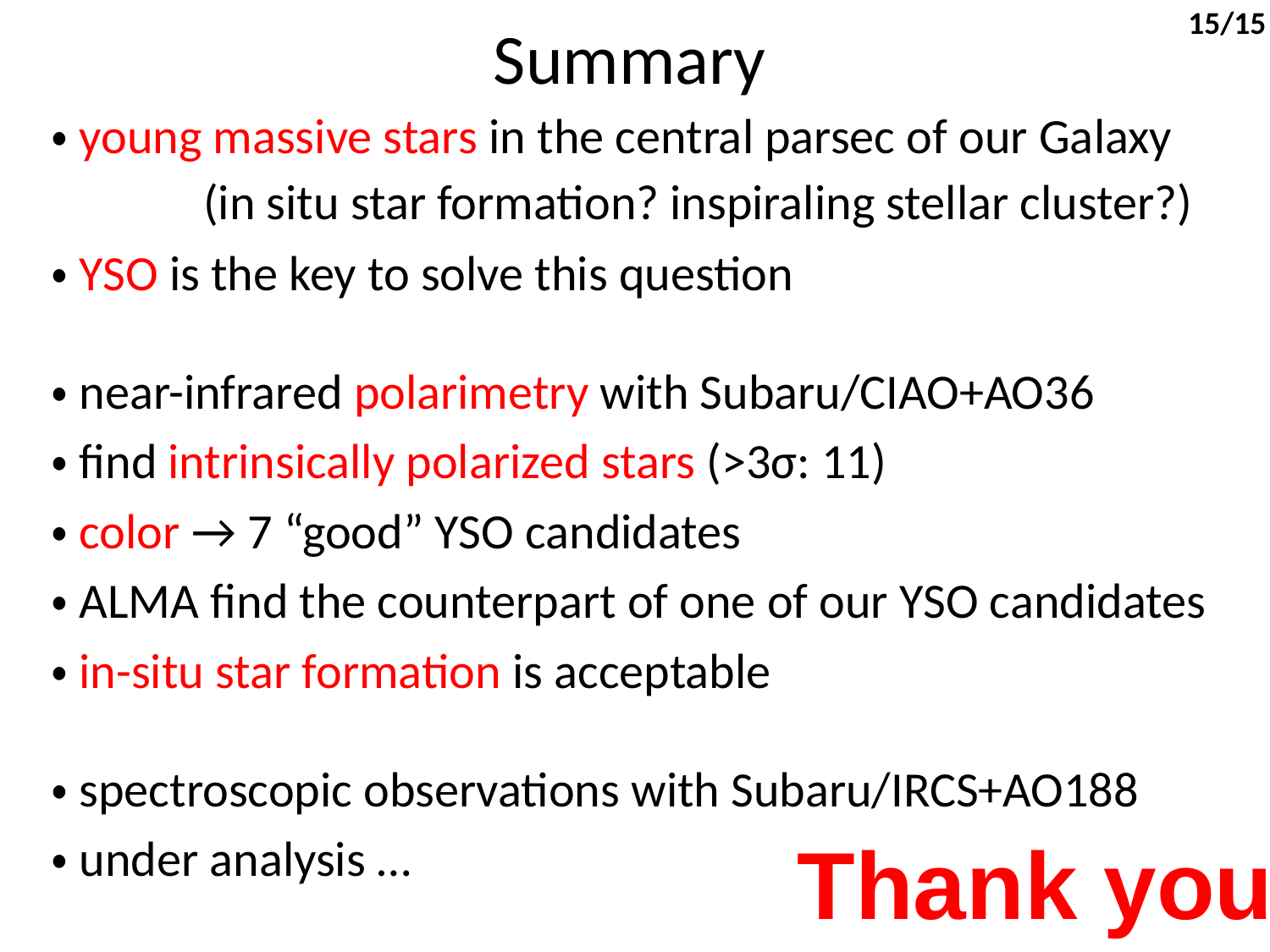

15/15
Summary
・young massive stars in the central parsec of our Galaxy
            (in situ star formation? inspiraling stellar cluster?)

・YSO is the key to solve this question

・near-infrared polarimetry with Subaru/CIAO+AO36

・find intrinsically polarized stars (>3σ: 11)

・color → 7 “good” YSO candidates

・ALMA find the counterpart of one of our YSO candidates

・in-situ star formation is acceptable

・spectroscopic observations with Subaru/IRCS+AO188

・under analysis …
Thank you!